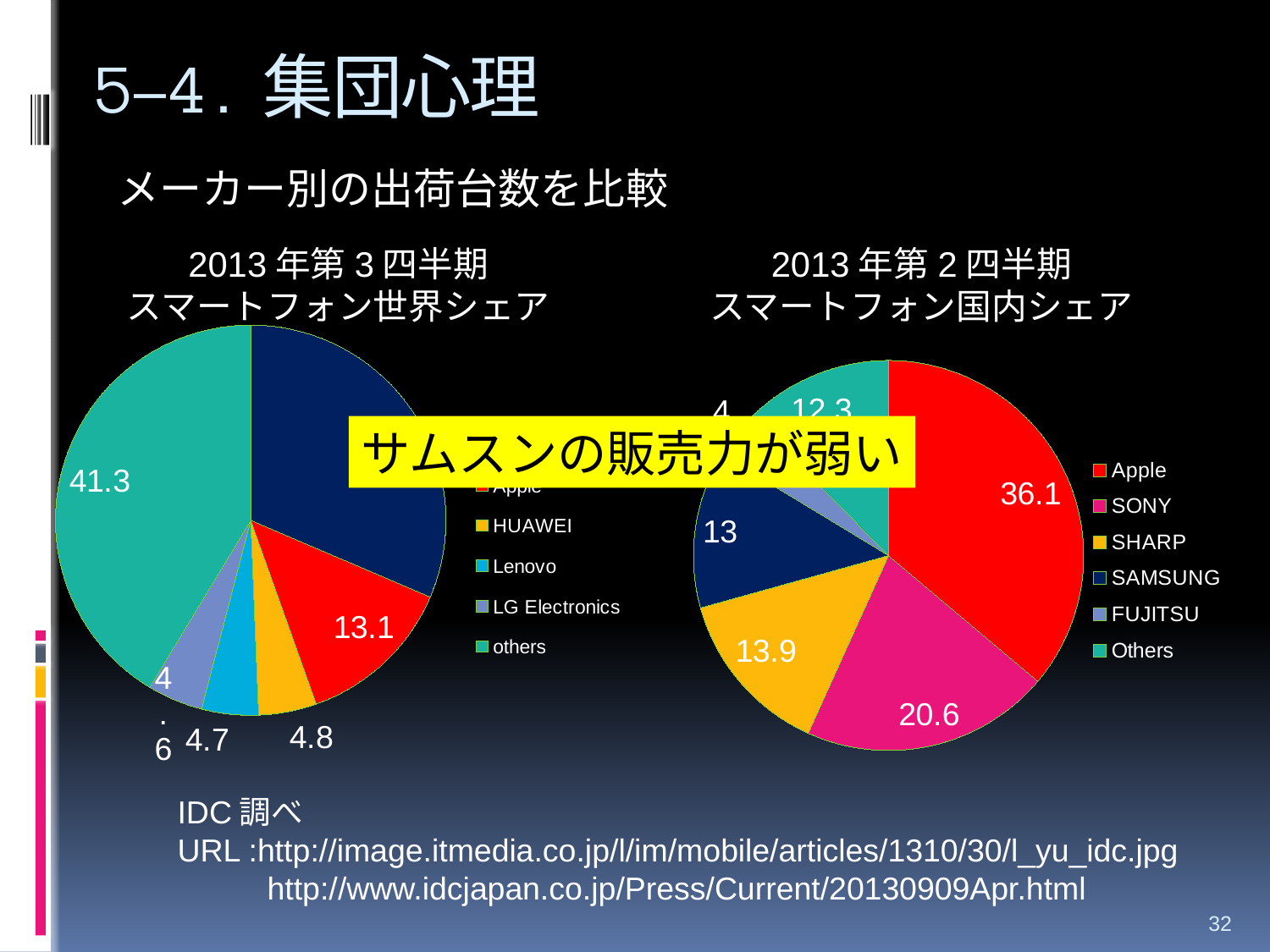

# 5-4.集団心理
メーカー別の出荷台数を比較
2013年第3四半期
スマートフォン世界シェア
2013年第2四半期
スマートフォン国内シェア

### Chart

| Category |  |
|---|---|
| SAMSUNG | 31.4 |
| Apple | 13.1 |
| HUAWEI | 4.8 |
| Lenovo | 4.7 |
| LG Electronics | 4.6 |
| others | 41.3 |

### Chart

| Category |  |
|---|---|
| Apple | 36.1 |
| SONY | 20.6 |
| SHARP | 13.9 |
| SAMSUNG | 13.0 |
| FUJITSU | 4.0 |
| Others | 12.3 |
サムスンの販売力が弱い
IDC調べ
URL :http://image.itmedia.co.jp/l/im/mobile/articles/1310/30/l_yu_idc.jpg
　       http://www.idcjapan.co.jp/Press/Current/20130909Apr.html
32